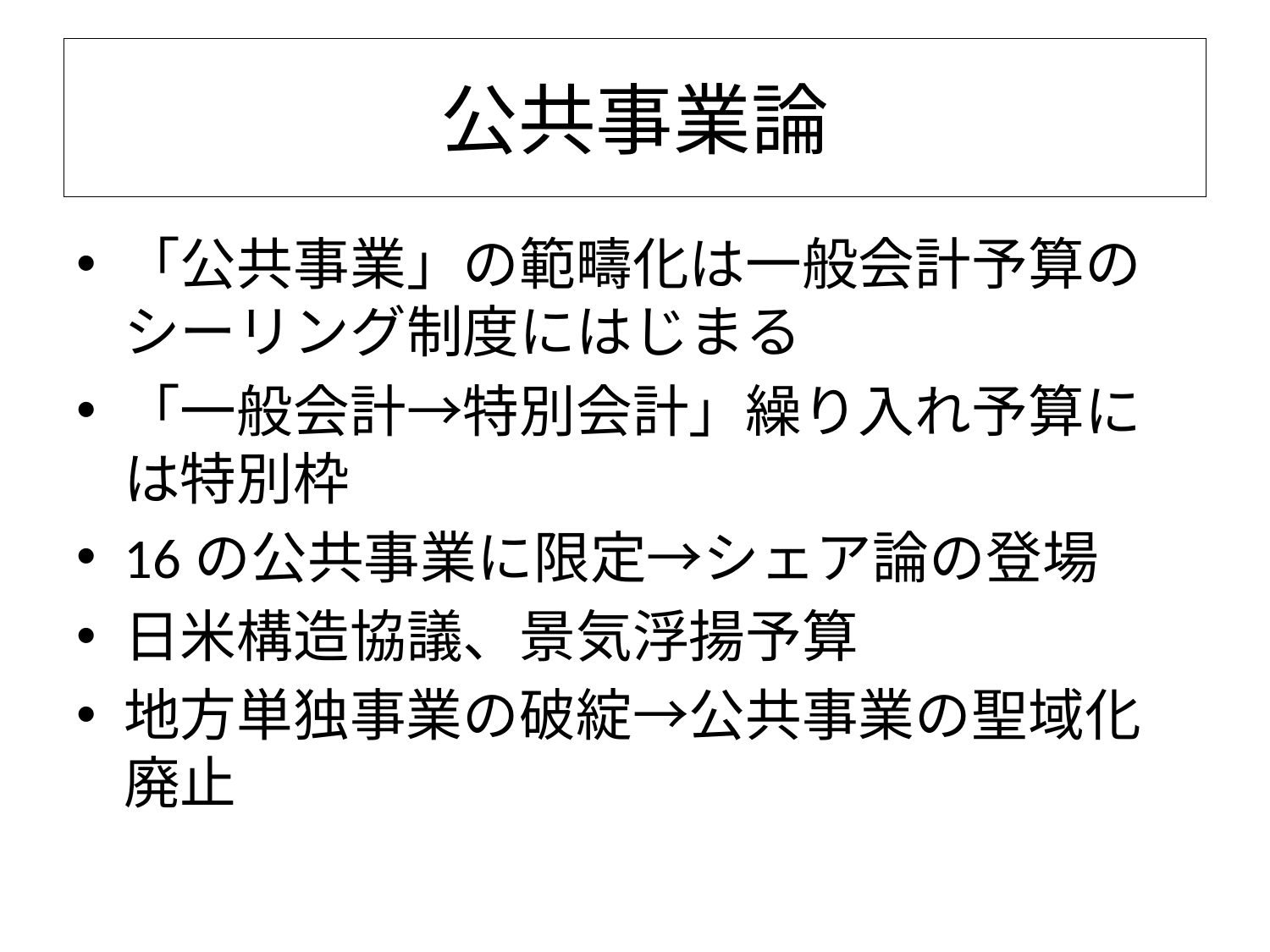

# 公共事業論
「公共事業」の範疇化は一般会計予算のシーリング制度にはじまる
「一般会計→特別会計」繰り入れ予算には特別枠
16の公共事業に限定→シェア論の登場
日米構造協議、景気浮揚予算
地方単独事業の破綻→公共事業の聖域化廃止